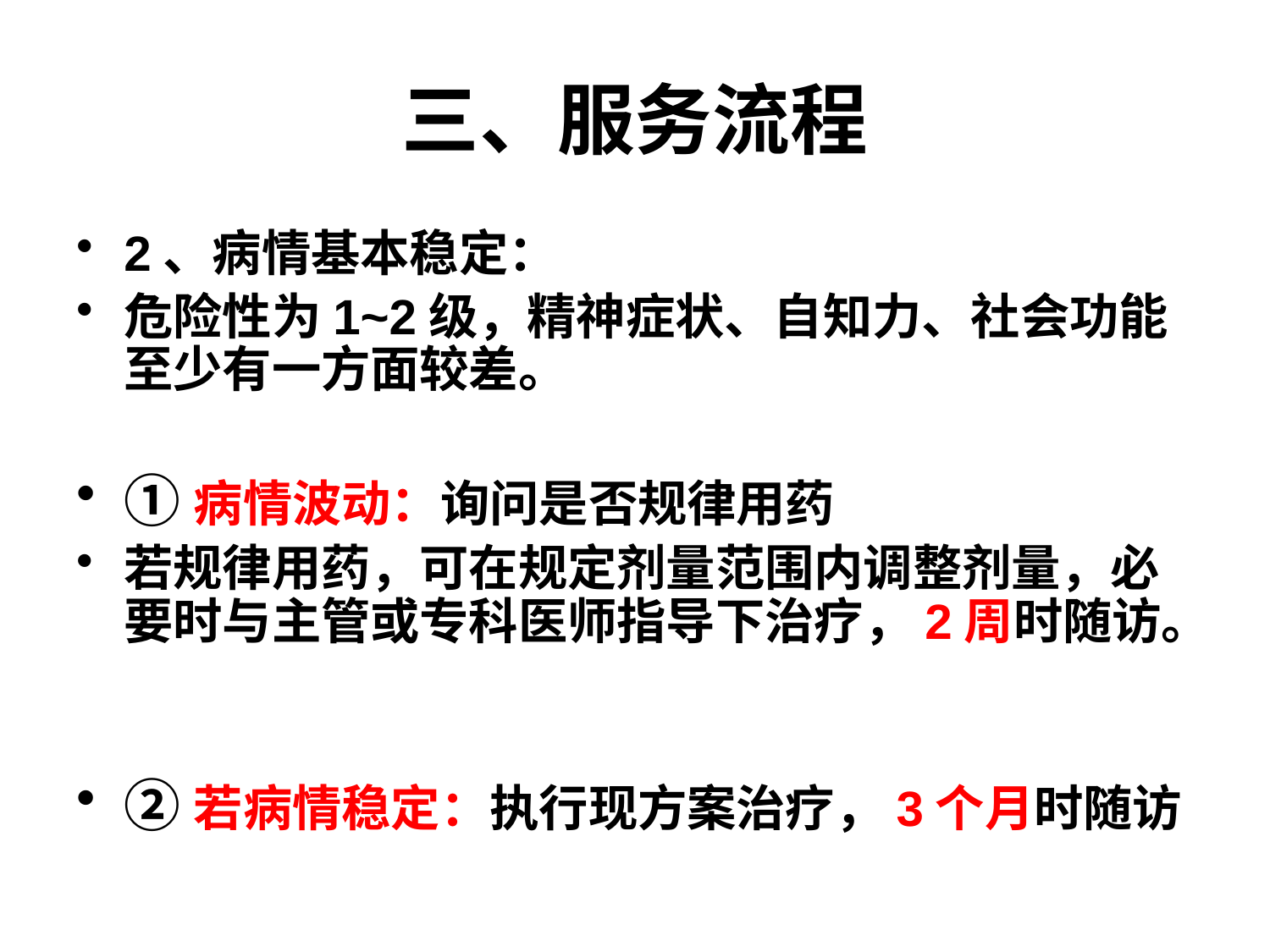

# 三、服务流程
2、病情基本稳定：
危险性为1~2级，精神症状、自知力、社会功能至少有一方面较差。

①病情波动：询问是否规律用药
若规律用药，可在规定剂量范围内调整剂量，必要时与主管或专科医师指导下治疗，2周时随访。

②若病情稳定：执行现方案治疗，3个月时随访